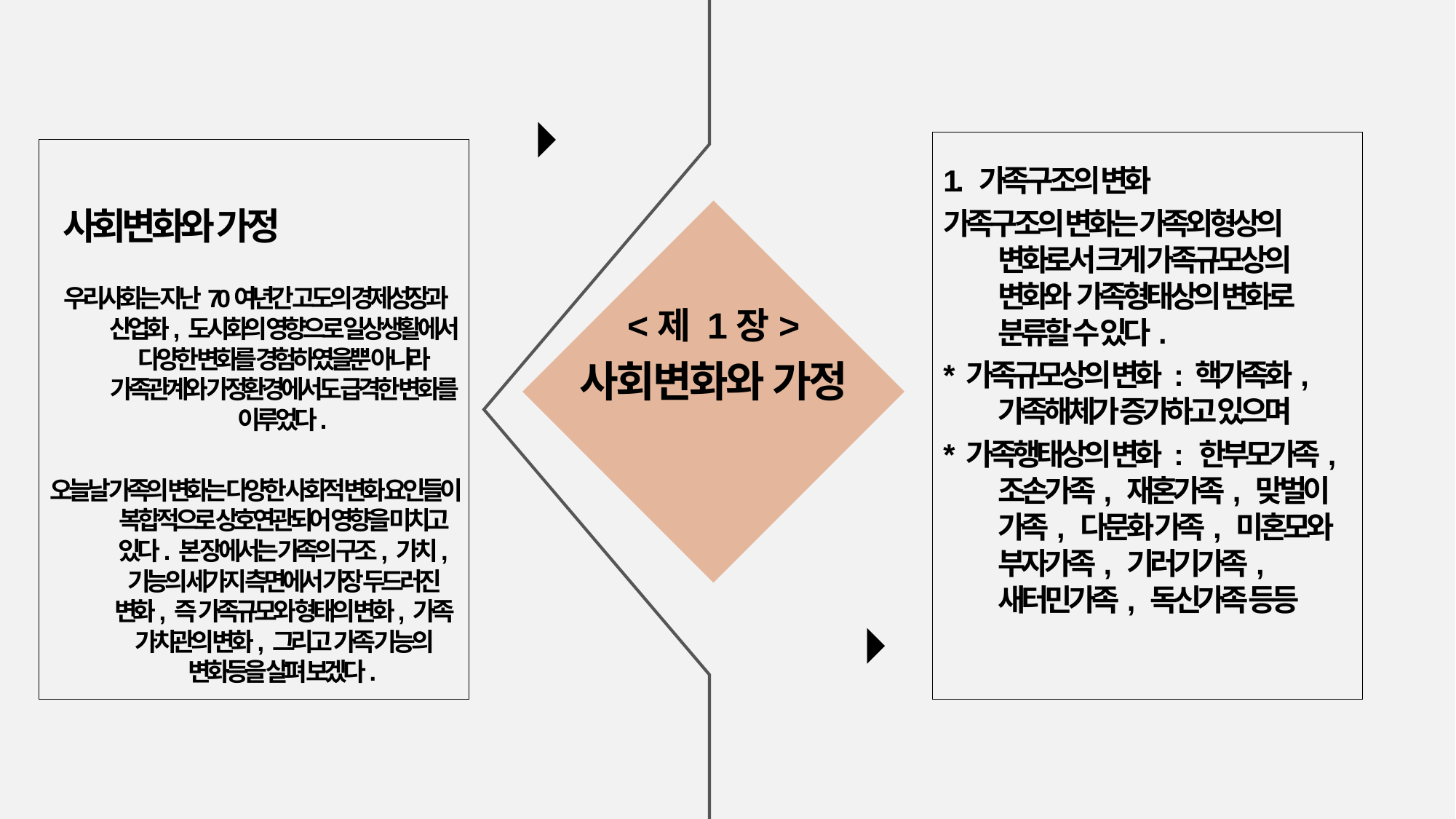

1.  가족구조의 변화
가족구조의 변화는 가족외형상의 변화로서 크게 가족규모상의 변화와  가족형태상의 변화로 분류할 수 있다.
* 가족규모상의 변화 : 핵가족화,  가족해체가 증가하고 있으며
* 가족행태상의 변화 :  한부모가족,  조손가족,  재혼가족,  맞벌이 가족,  다문화 가족,  미혼모와 부자가족,  기러기가족,  새터민가족,  독신가족 등등

 사회변화와 가정

우리사회는 지난 70여년간 고도의 경제성장과 산업화,  도시화의 영향으로 일상생활에서 다양한 변화를 경험하였을뿐 아니라 가족관계와 가정환경에서도 급격한 변화를 이루었다.

오늘날 가족의 변화는 다양한 사회적 변화 요인들이 복합적으로 상호연관되어 영향을 미치고 있다.  본 장에서는 가족의 구조,  가치,  기능의 세가지 측면에서 가장 두드러진 변화,  즉  가족규모와 형태의 변화,  가족 가치관의 변화,  그리고  가족 기능의 변화등을 살펴 보겠다.

<제 1장>
사회변화와 가정

START